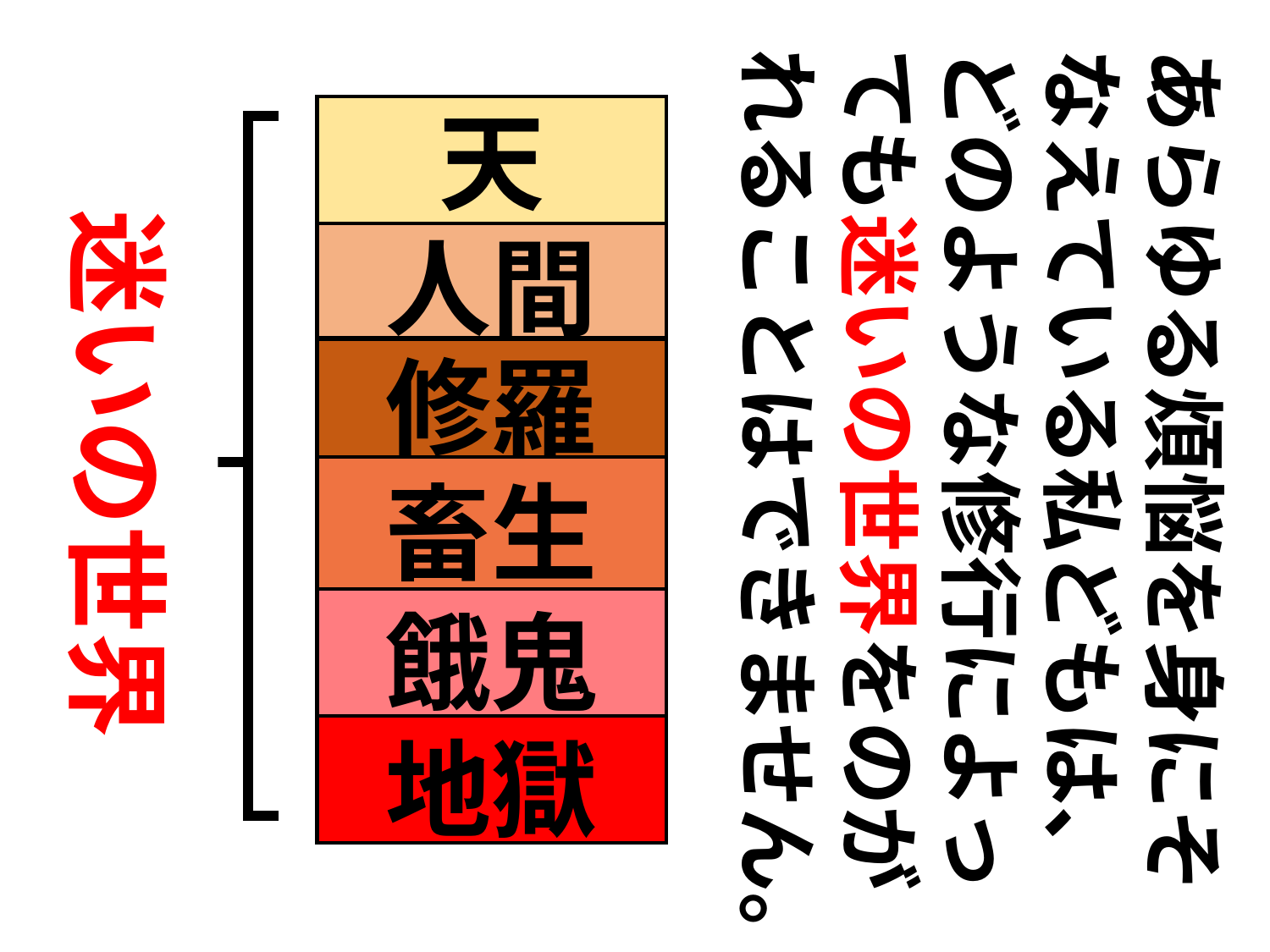

あらゆる煩悩を身にそなえている私どもは、どのような修行によっても迷いの世界をのがれることはできません。
天

迷いの世界
人間
修羅
畜生
餓鬼
地獄